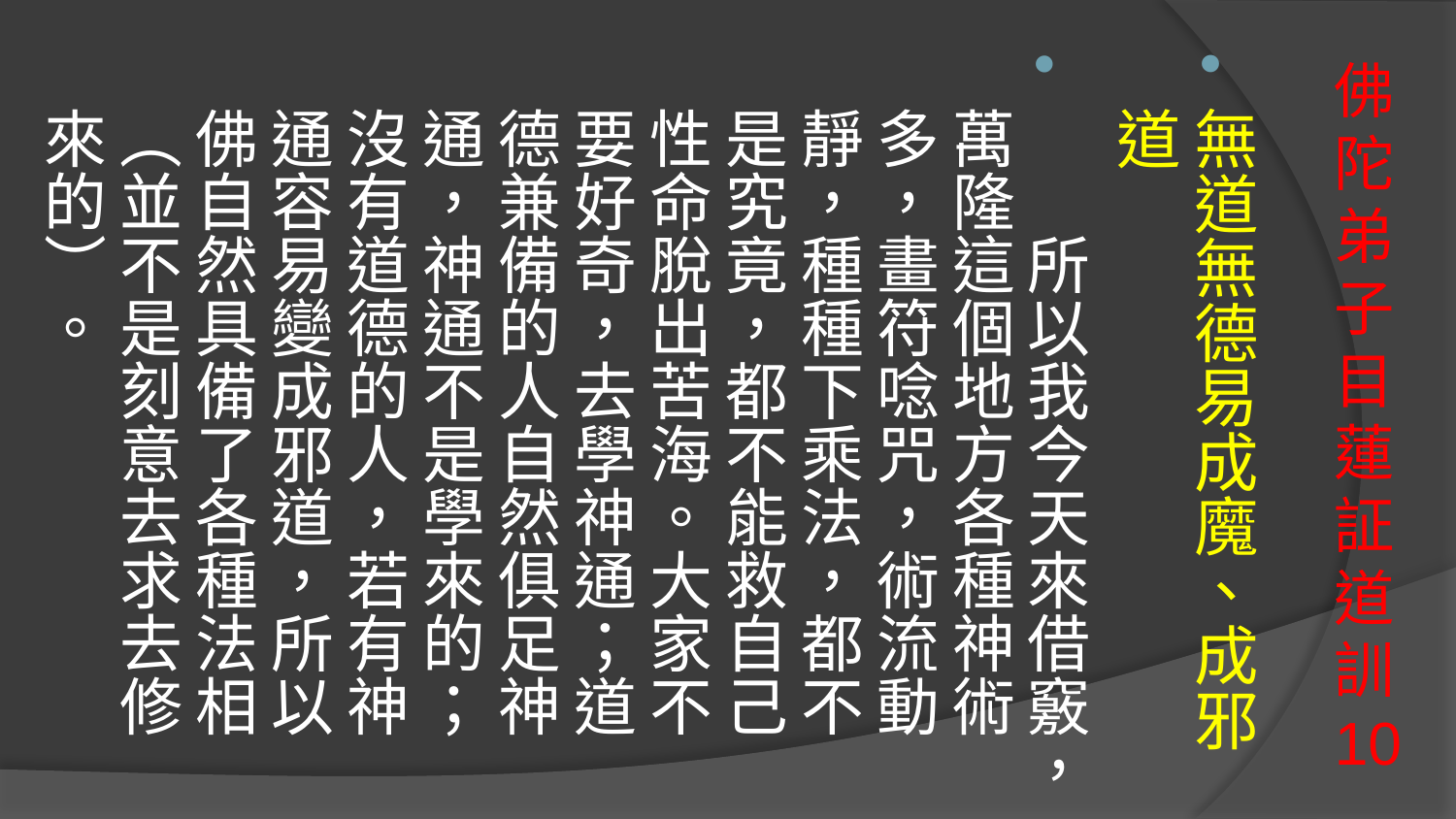

無道無德易成魔、成邪道
　　所以我今天來借竅，萬隆這個地方各種神術多，畫符唸咒，術流動靜，種種下乘法，都不是究竟，都不能救自己性命脫出苦海。大家不要好奇，去學神通；道德兼備的人自然俱足神通，神通不是學來的；沒有道德的人，若有神通容易變成邪道，所以佛自然具備了各種法相（並不是刻意去求去修來的）。
# 佛陀弟子目蓮証道訓10